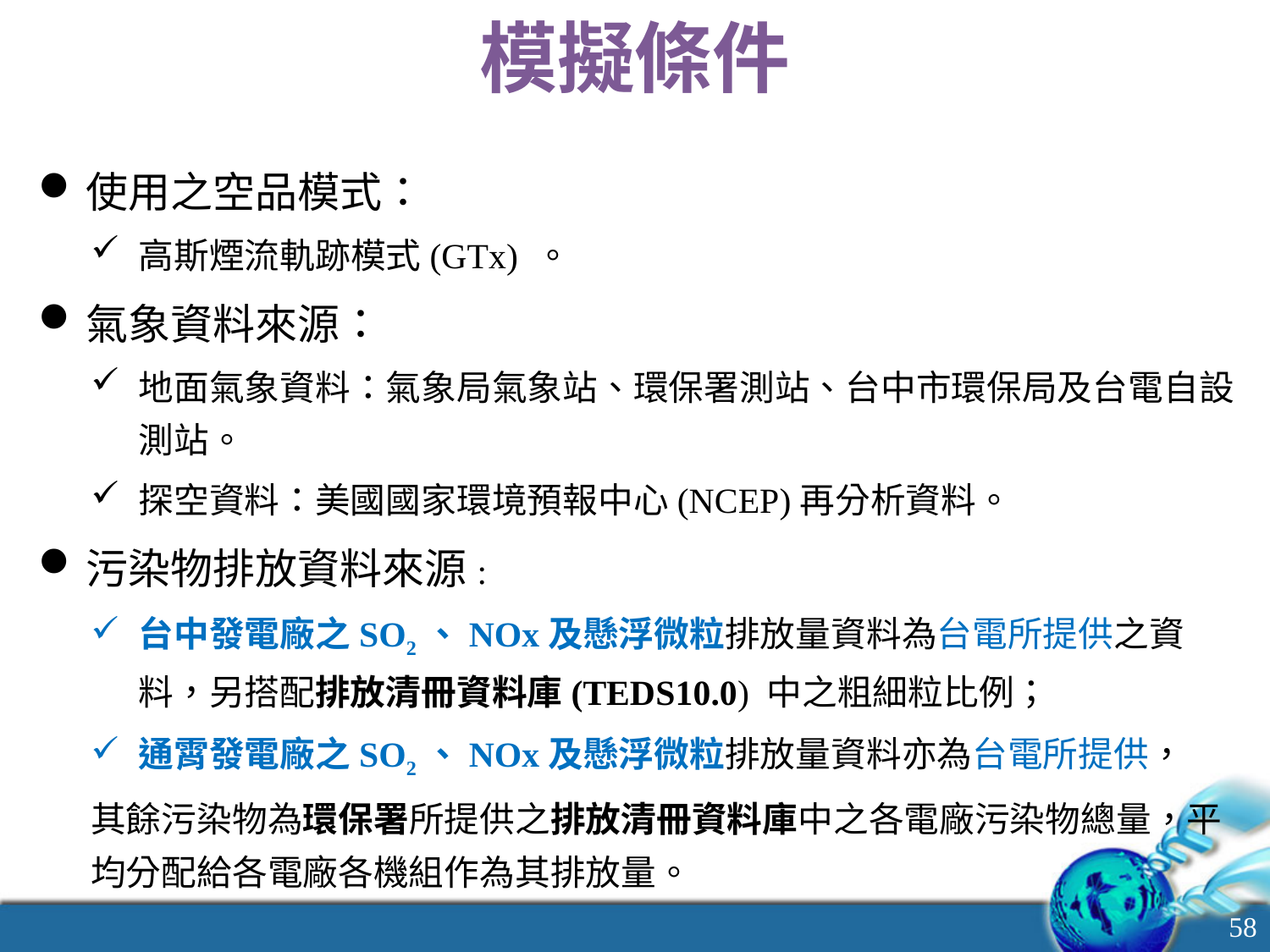

# 模擬條件
使用之空品模式：
高斯煙流軌跡模式(GTx) 。
氣象資料來源：
地面氣象資料：氣象局氣象站、環保署測站、台中市環保局及台電自設測站。
探空資料：美國國家環境預報中心(NCEP)再分析資料。
污染物排放資料來源:
台中發電廠之SO2、NOx及懸浮微粒排放量資料為台電所提供之資料，另搭配排放清冊資料庫(TEDS10.0) 中之粗細粒比例；
通霄發電廠之SO2、NOx及懸浮微粒排放量資料亦為台電所提供，
其餘污染物為環保署所提供之排放清冊資料庫中之各電廠污染物總量，平均分配給各電廠各機組作為其排放量。
58